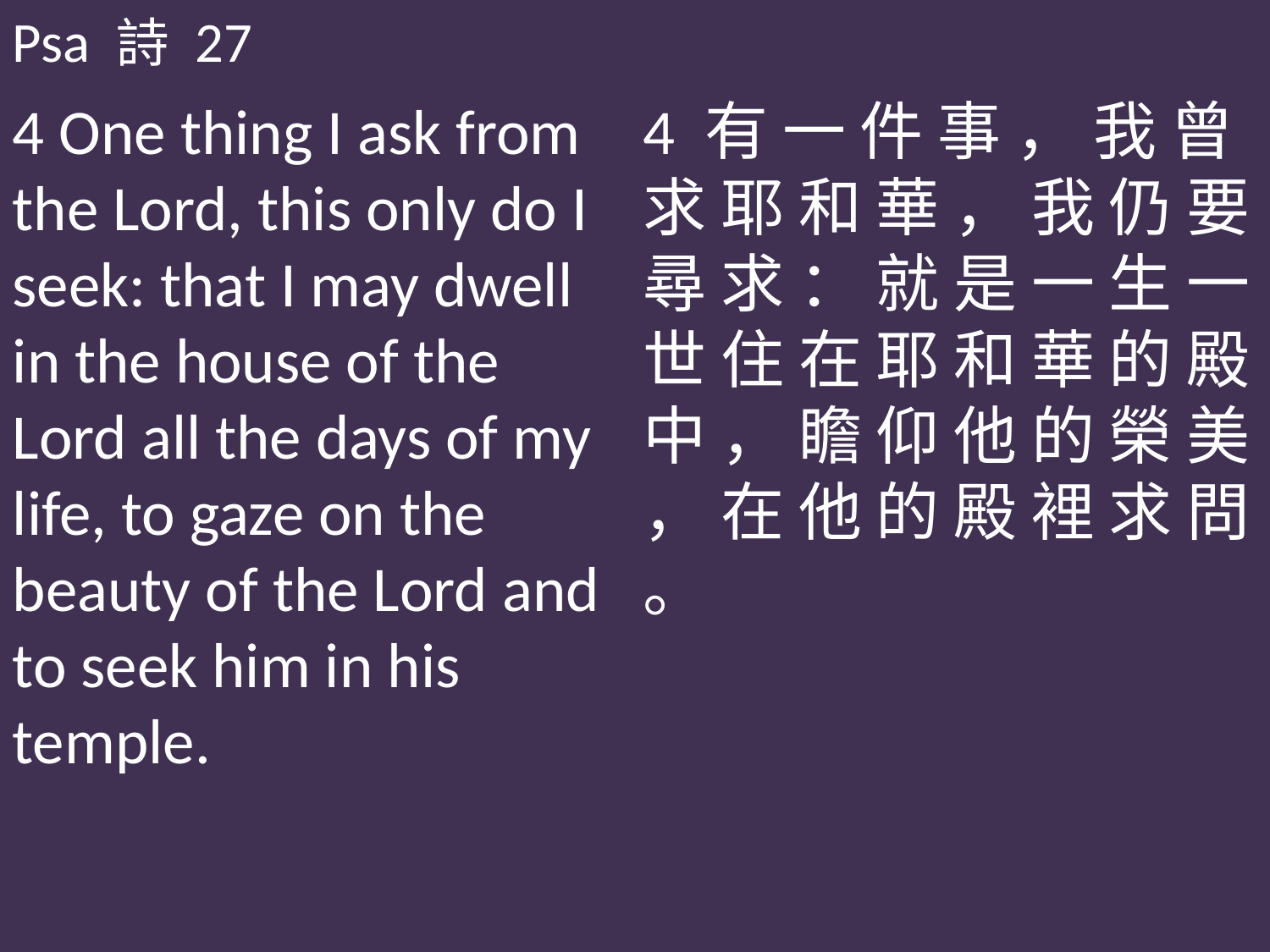

Psa 詩 27
4 One thing I ask from the Lord, this only do I seek: that I may dwell in the house of the Lord all the days of my life, to gaze on the beauty of the Lord and to seek him in his temple.
4 有 一 件 事 ， 我 曾 求 耶 和 華 ， 我 仍 要 尋 求 ： 就 是 一 生 一 世 住 在 耶 和 華 的 殿 中 ， 瞻 仰 他 的 榮 美 ， 在 他 的 殿 裡 求 問 。